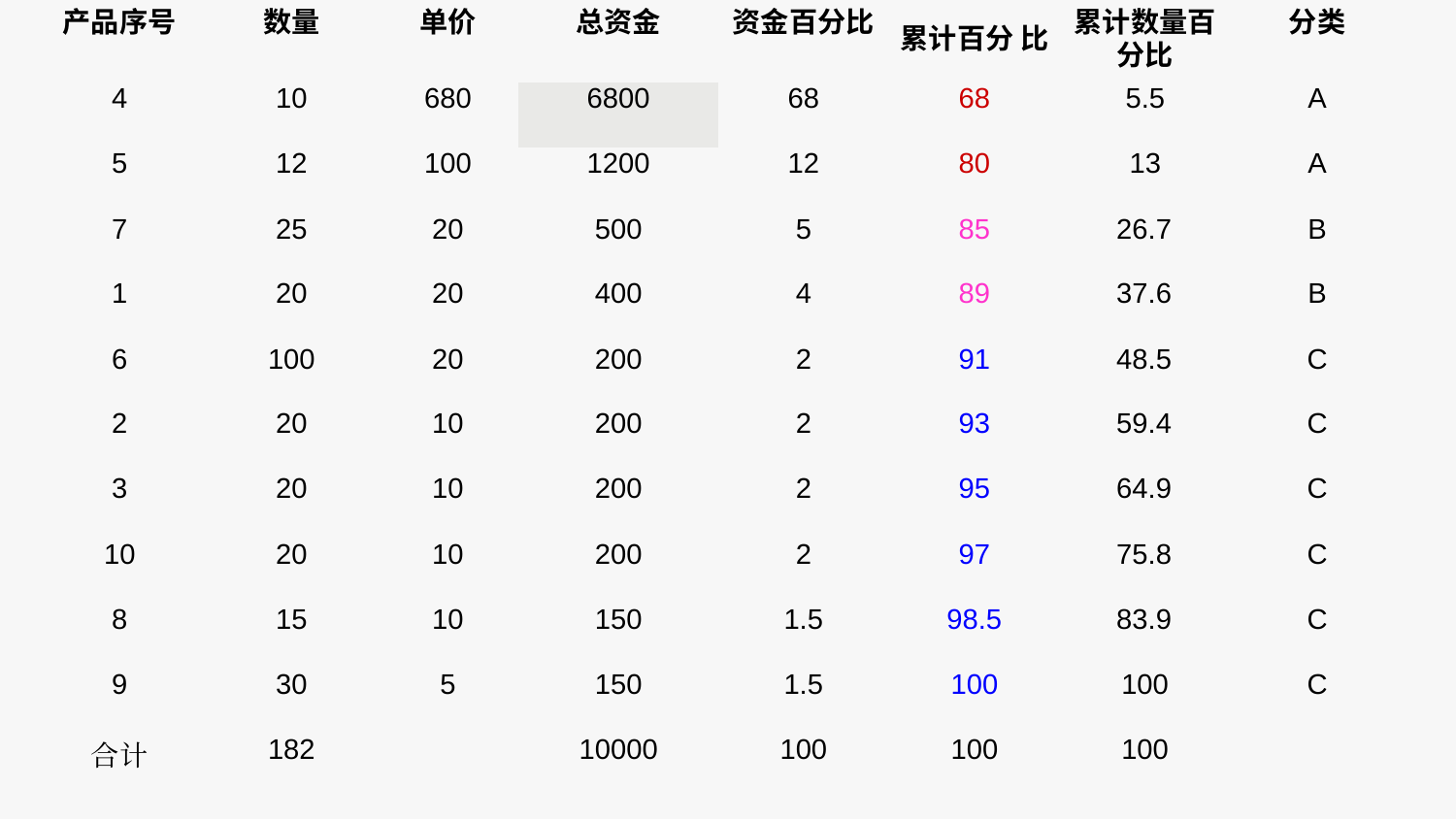

| 产品序号 | 数量 | 单价 | 总资金 | 资金百分比 | 累计百分 比 | 累计数量百 分比 | 分类 |
| --- | --- | --- | --- | --- | --- | --- | --- |
| 4 | 10 | 680 | 6800 | 68 | 68 | 5.5 | A |
| 5 | 12 | 100 | 1200 | 12 | 80 | 13 | A |
| 7 | 25 | 20 | 500 | 5 | 85 | 26.7 | B |
| 1 | 20 | 20 | 400 | 4 | 89 | 37.6 | B |
| 6 | 100 | 20 | 200 | 2 | 91 | 48.5 | C |
| 2 | 20 | 10 | 200 | 2 | 93 | 59.4 | C |
| 3 | 20 | 10 | 200 | 2 | 95 | 64.9 | C |
| 10 | 20 | 10 | 200 | 2 | 97 | 75.8 | C |
| 8 | 15 | 10 | 150 | 1.5 | 98.5 | 83.9 | C |
| 9 | 30 | 5 | 150 | 1.5 | 100 | 100 | C |
| 合计 | 182 |  | 10000 | 100 | 100 | 100 |  |